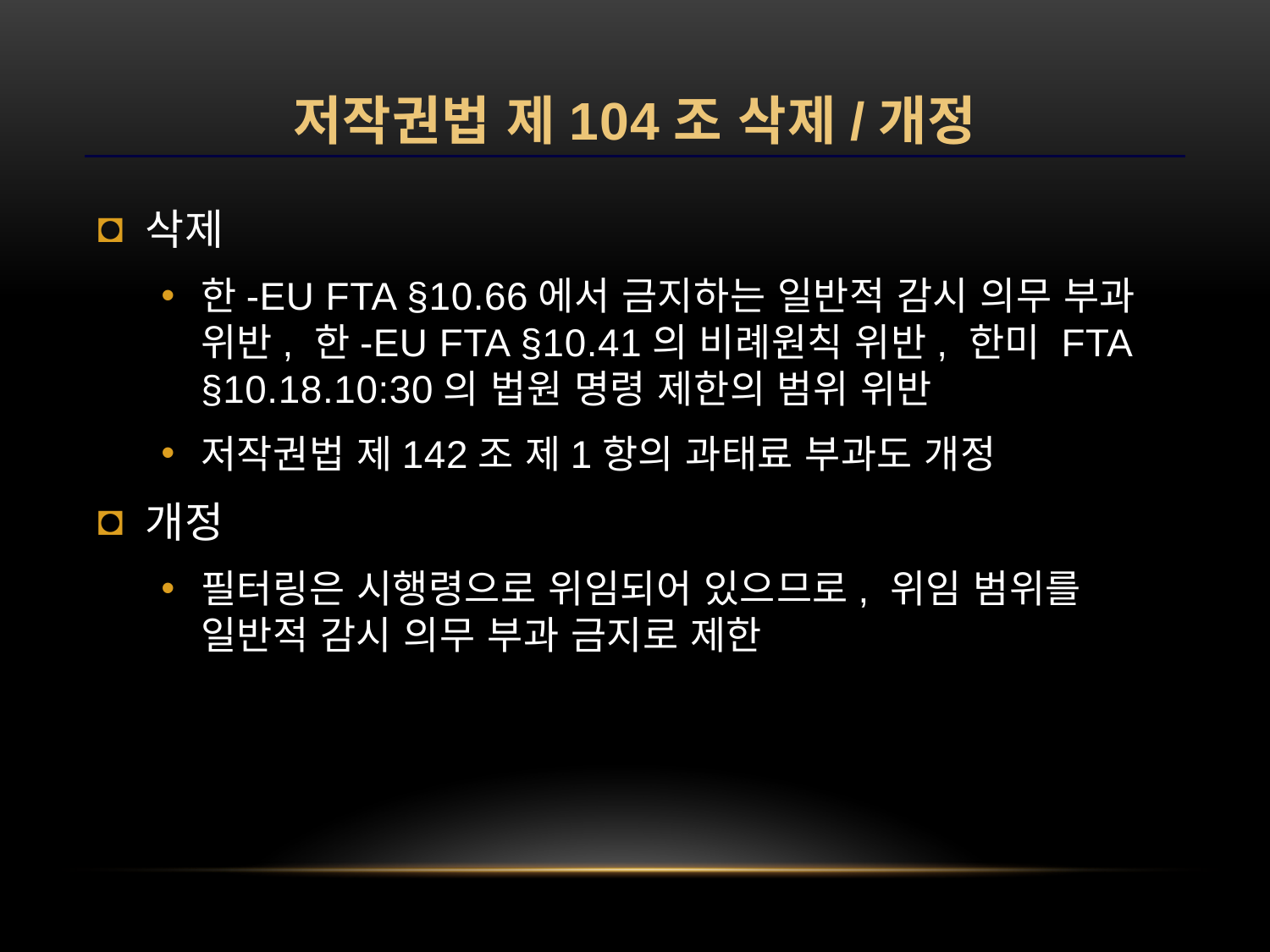

# 저작권법 제104조 삭제/개정
삭제
한-EU FTA §10.66에서 금지하는 일반적 감시 의무 부과 위반, 한-EU FTA §10.41의 비례원칙 위반, 한미 FTA §10.18.10:30의 법원 명령 제한의 범위 위반
저작권법 제142조 제1항의 과태료 부과도 개정
개정
필터링은 시행령으로 위임되어 있으므로, 위임 범위를 일반적 감시 의무 부과 금지로 제한